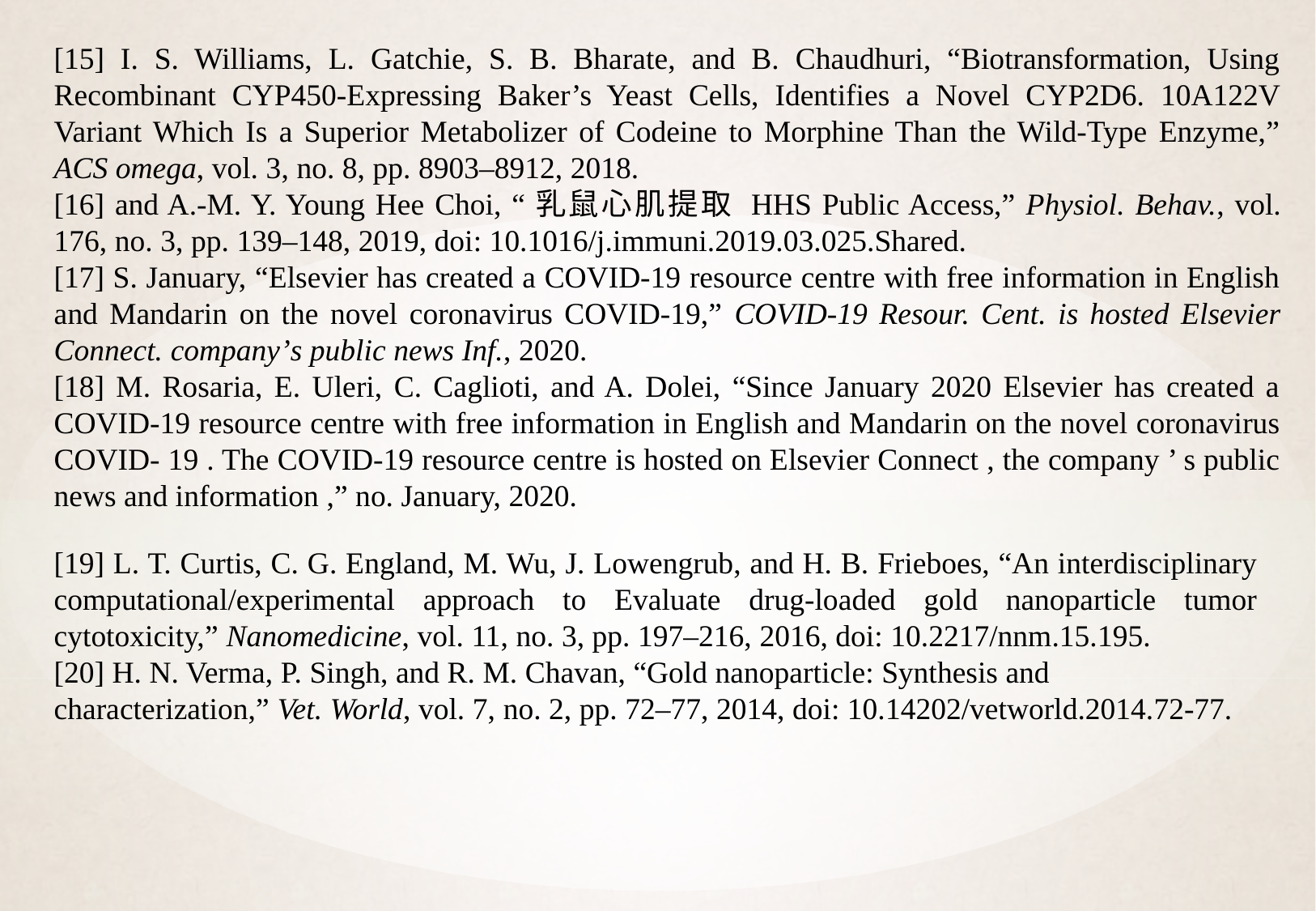

[15] I. S. Williams, L. Gatchie, S. B. Bharate, and B. Chaudhuri, “Biotransformation, Using Recombinant CYP450-Expressing Baker’s Yeast Cells, Identifies a Novel CYP2D6. 10A122V Variant Which Is a Superior Metabolizer of Codeine to Morphine Than the Wild-Type Enzyme,” ACS omega, vol. 3, no. 8, pp. 8903–8912, 2018.
[16] and A.-M. Y. Young Hee Choi, “乳鼠心肌提取 HHS Public Access,” Physiol. Behav., vol. 176, no. 3, pp. 139–148, 2019, doi: 10.1016/j.immuni.2019.03.025.Shared.
[17] S. January, “Elsevier has created a COVID-19 resource centre with free information in English and Mandarin on the novel coronavirus COVID-19,” COVID-19 Resour. Cent. is hosted Elsevier Connect. company’s public news Inf., 2020.
[18] M. Rosaria, E. Uleri, C. Caglioti, and A. Dolei, “Since January 2020 Elsevier has created a COVID-19 resource centre with free information in English and Mandarin on the novel coronavirus COVID- 19 . The COVID-19 resource centre is hosted on Elsevier Connect , the company ’ s public news and information ,” no. January, 2020.

[19] L. T. Curtis, C. G. England, M. Wu, J. Lowengrub, and H. B. Frieboes, “An interdisciplinary computational/experimental approach to Evaluate drug-loaded gold nanoparticle tumor cytotoxicity,” Nanomedicine, vol. 11, no. 3, pp. 197–216, 2016, doi: 10.2217/nnm.15.195.
[20] H. N. Verma, P. Singh, and R. M. Chavan, “Gold nanoparticle: Synthesis and
characterization,” Vet. World, vol. 7, no. 2, pp. 72–77, 2014, doi: 10.14202/vetworld.2014.72-77.